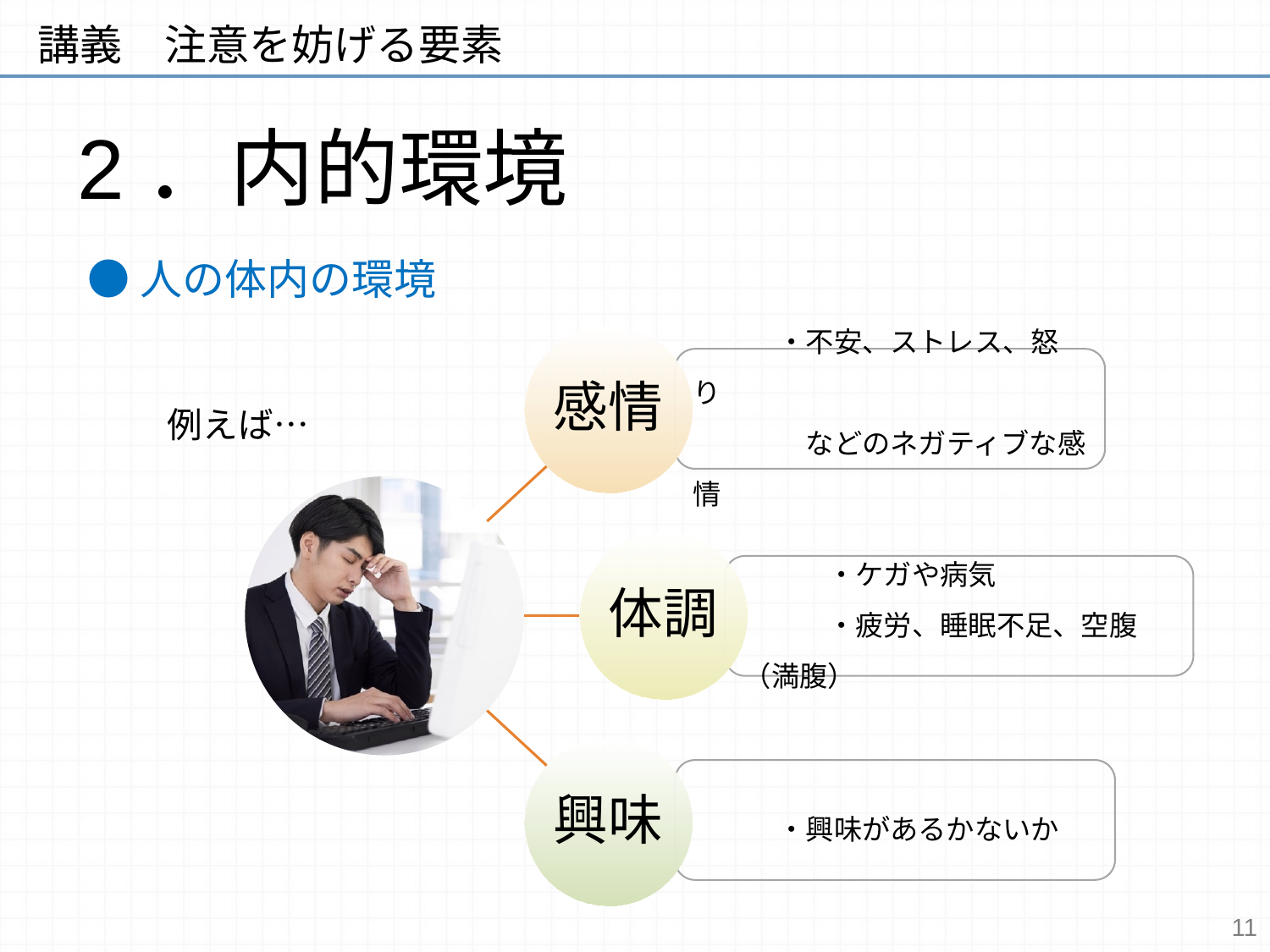

講義　注意を妨げる要素
# 2．内的環境
●人の体内の環境
感情
体調
興味
　　　・不安、ストレス、怒り
　　　　などのネガティブな感情
例えば…
　　　・ケガや病気
　　　・疲労、睡眠不足、空腹（満腹）
　　　・興味があるかないか
11